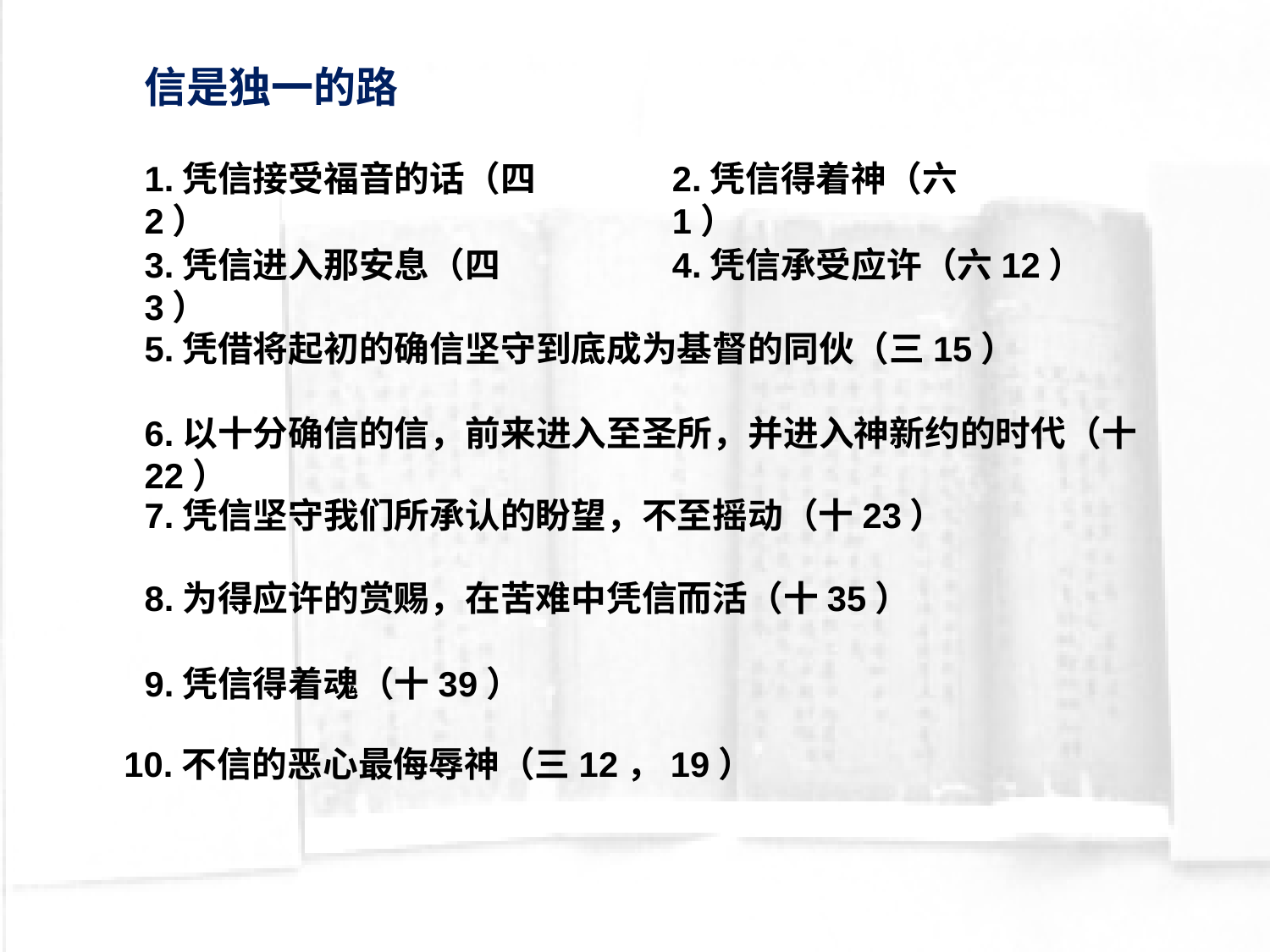

信是独一的路
1.凭信接受福音的话（四2）
2.凭信得着神（六1）
3.凭信进入那安息（四3）
4.凭信承受应许（六12）
5.凭借将起初的确信坚守到底成为基督的同伙（三15）
6.以十分确信的信，前来进入至圣所，并进入神新约的时代（十22）
7.凭信坚守我们所承认的盼望，不至摇动（十23）
8.为得应许的赏赐，在苦难中凭信而活（十35）
9.凭信得着魂（十39）
10.不信的恶心最侮辱神（三12，19）